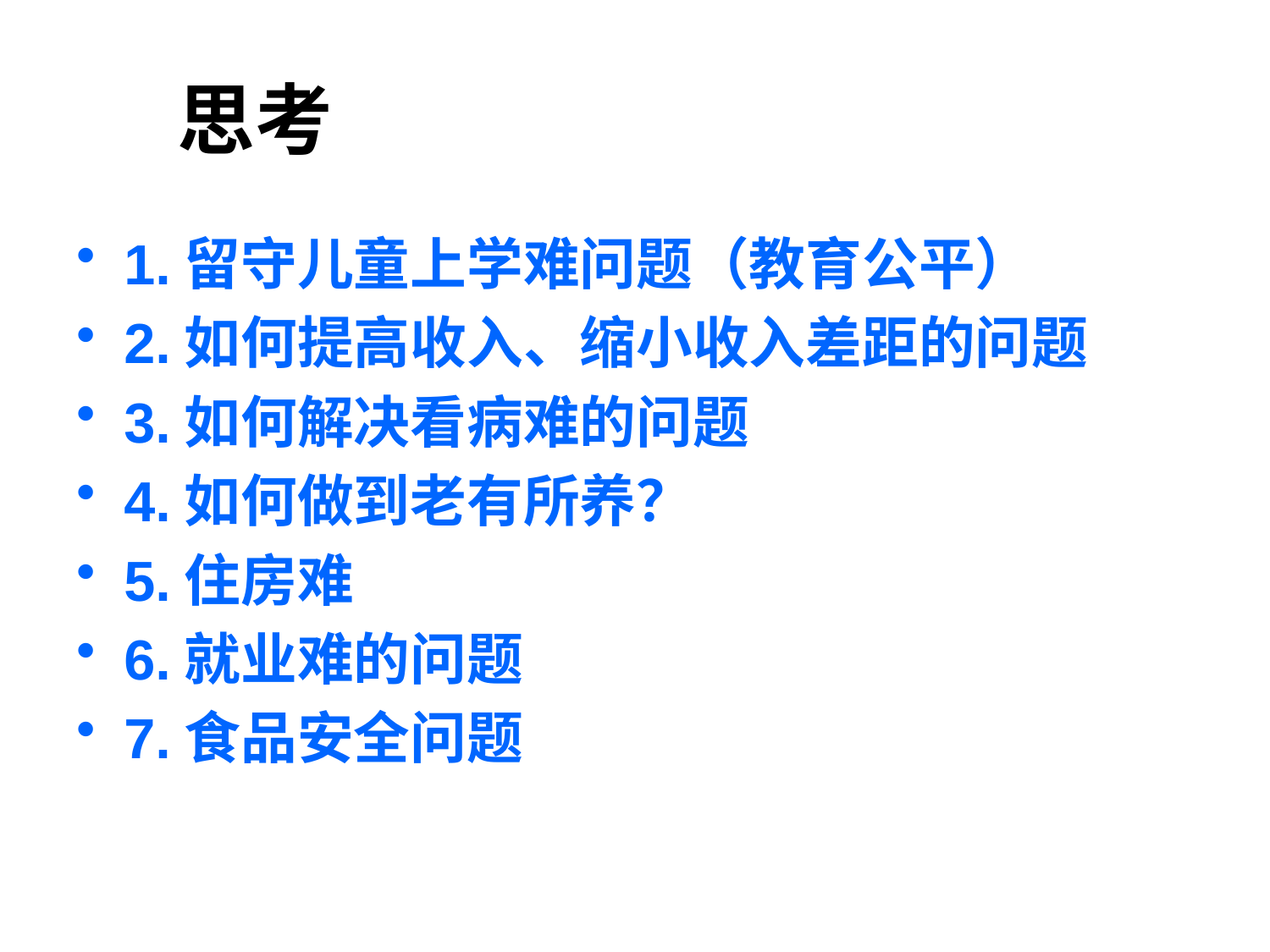

# 思考
1.留守儿童上学难问题（教育公平）
2.如何提高收入、缩小收入差距的问题
3.如何解决看病难的问题
4.如何做到老有所养？
5.住房难
6.就业难的问题
7.食品安全问题